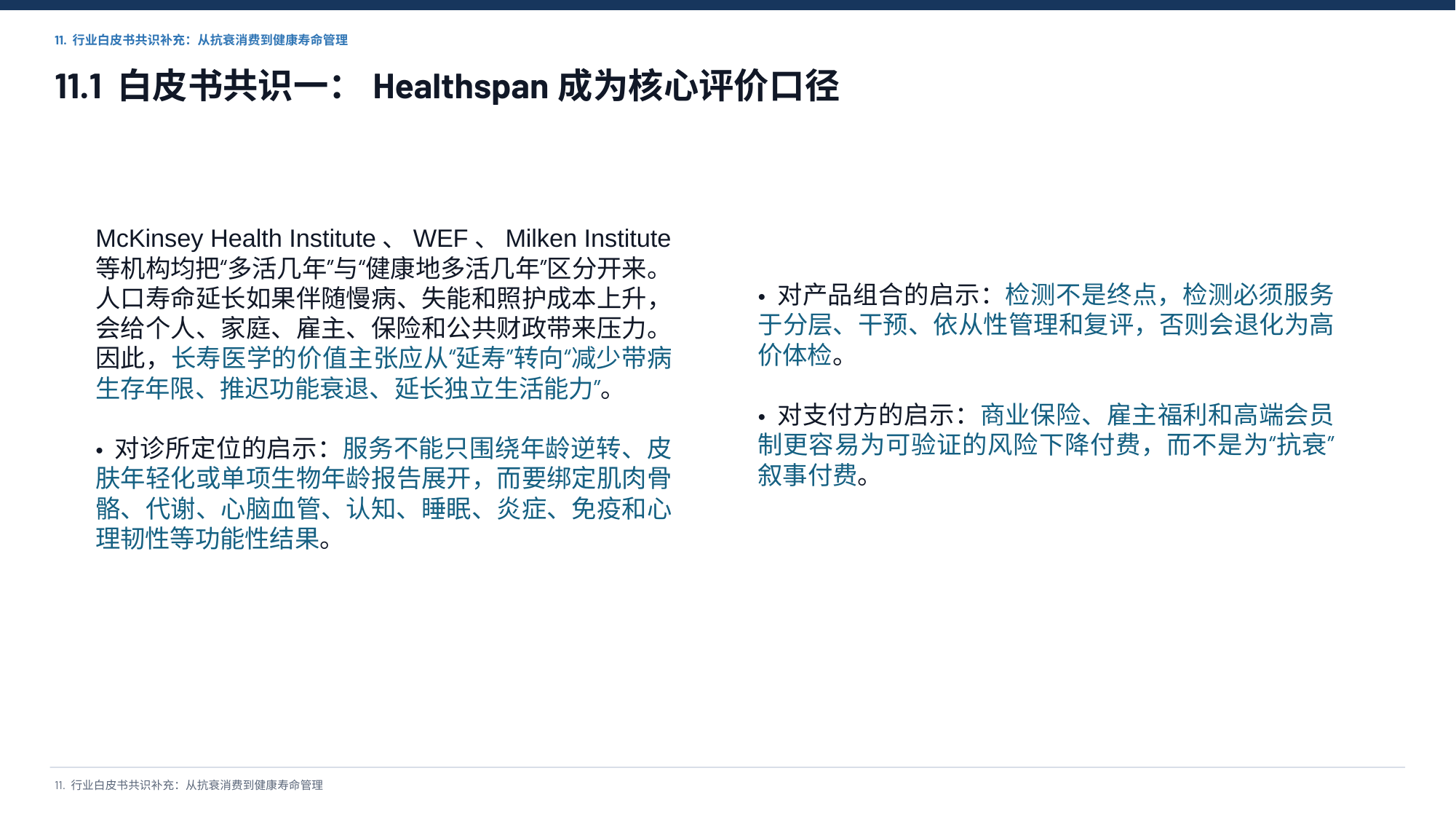

11. 行业白皮书共识补充：从抗衰消费到健康寿命管理
11.1 白皮书共识一：Healthspan成为核心评价口径
McKinsey Health Institute、WEF、Milken Institute等机构均把“多活几年”与“健康地多活几年”区分开来。人口寿命延长如果伴随慢病、失能和照护成本上升，会给个人、家庭、雇主、保险和公共财政带来压力。因此，长寿医学的价值主张应从“延寿”转向“减少带病生存年限、推迟功能衰退、延长独立生活能力”。

• 对诊所定位的启示：服务不能只围绕年龄逆转、皮肤年轻化或单项生物年龄报告展开，而要绑定肌肉骨骼、代谢、心脑血管、认知、睡眠、炎症、免疫和心理韧性等功能性结果。
• 对产品组合的启示：检测不是终点，检测必须服务于分层、干预、依从性管理和复评，否则会退化为高价体检。

• 对支付方的启示：商业保险、雇主福利和高端会员制更容易为可验证的风险下降付费，而不是为“抗衰”叙事付费。

11. 行业白皮书共识补充：从抗衰消费到健康寿命管理